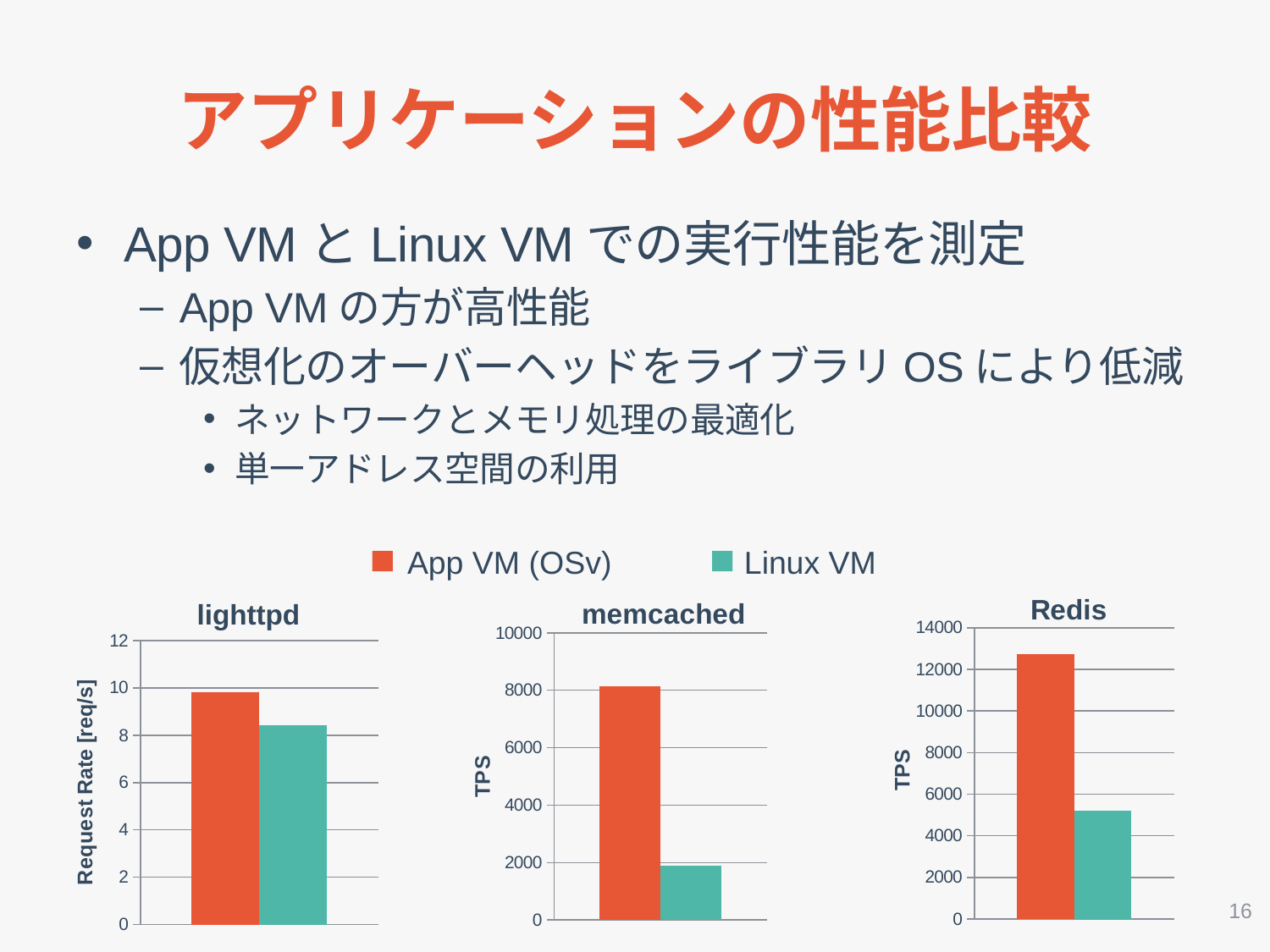

# アプリケーションの性能比較
App VMとLinux VMでの実行性能を測定
App VMの方が高性能
仮想化のオーバーヘッドをライブラリOSにより低減
ネットワークとメモリ処理の最適化
単一アドレス空間の利用
■ App VM (OSv)           ■ Linux VM

### Chart: Redis

| Category |  |  |
|---|---|---|

### Chart: lighttpd

| Category |  |  |
|---|---|---|

### Chart: memcached

| Category |  |  |
|---|---|---|
16